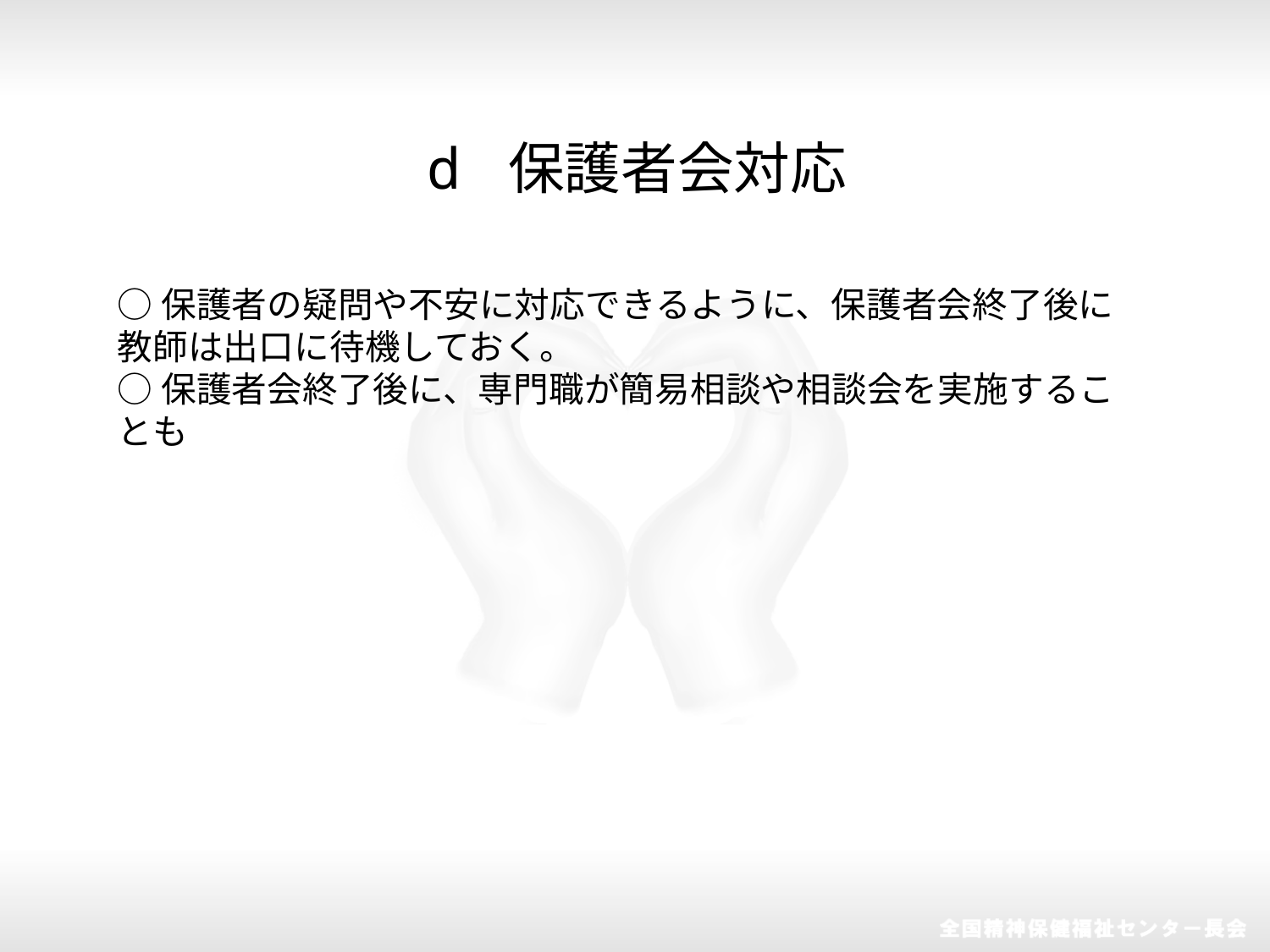

d 保護者会対応
○保護者の疑問や不安に対応できるように、保護者会終了後に教師は出口に待機しておく。
○保護者会終了後に、専門職が簡易相談や相談会を実施することも